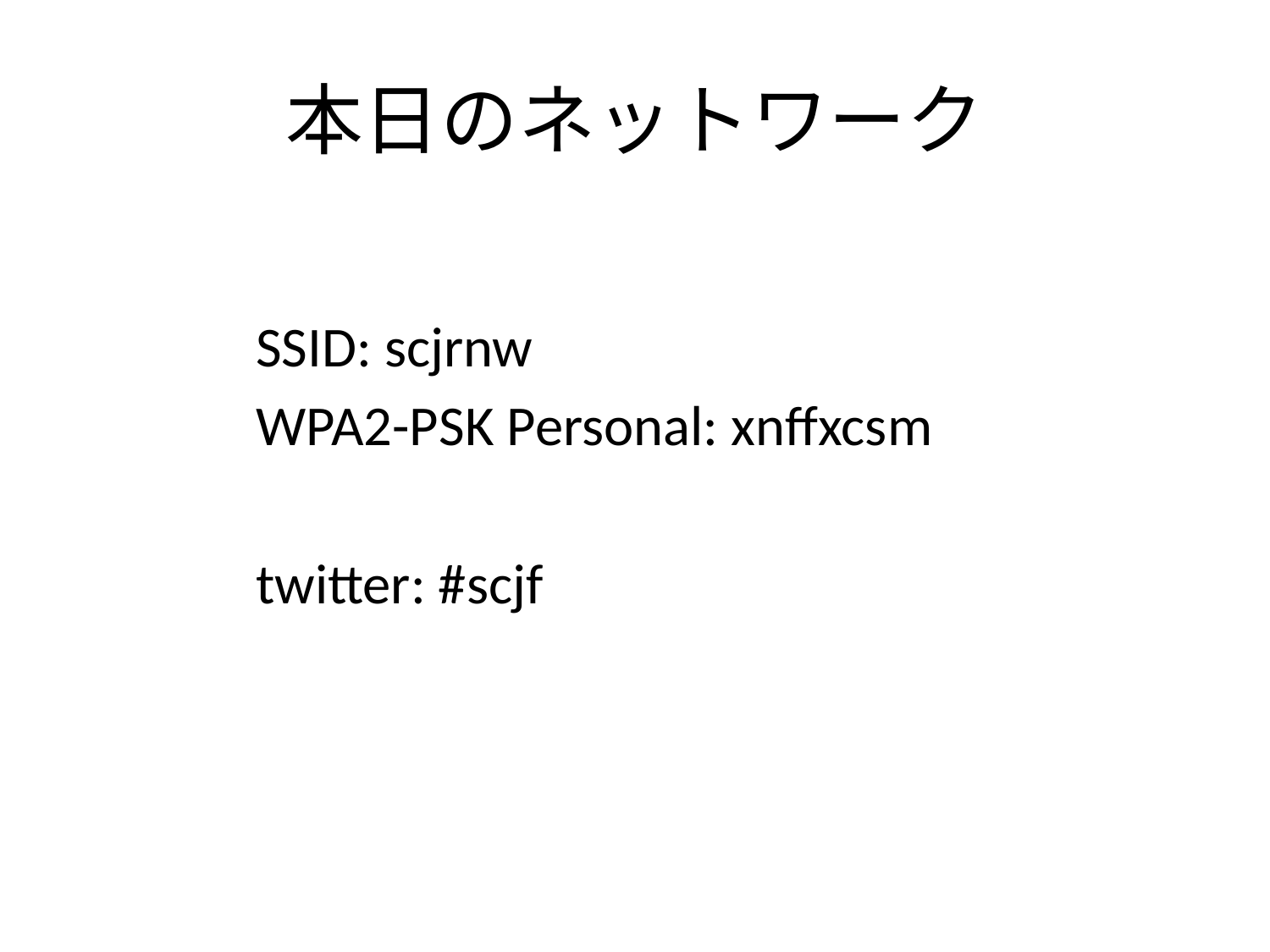

# 本日のネットワーク
SSID: scjrnw
WPA2-PSK Personal: xnffxcsm

twitter: #scjf